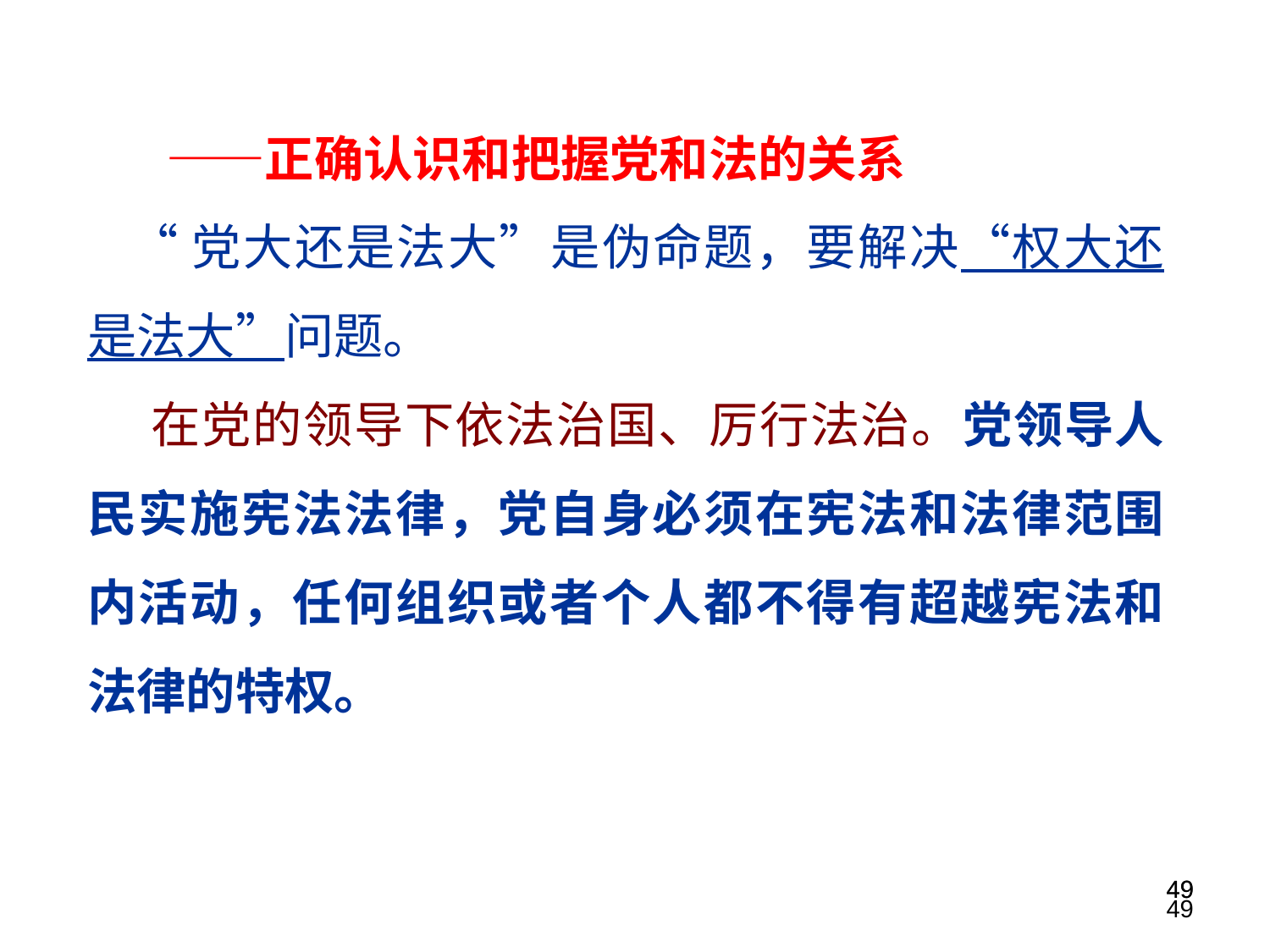

——正确认识和把握党和法的关系
    “党大还是法大”是伪命题，要解决“权大还是法大”问题。
    在党的领导下依法治国、厉行法治。党领导人民实施宪法法律，党自身必须在宪法和法律范围内活动，任何组织或者个人都不得有超越宪法和法律的特权。
49
49
49